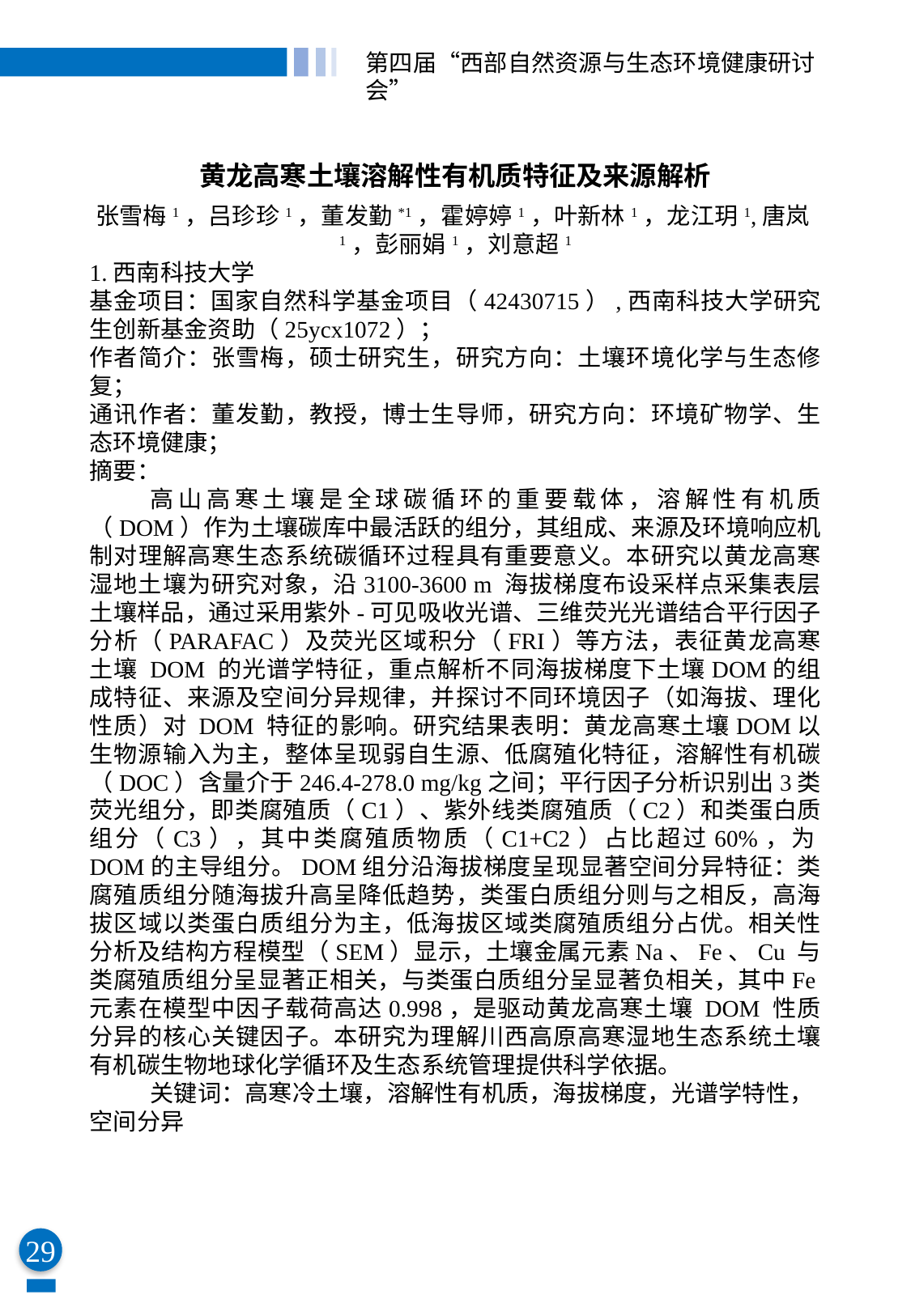

第四届“西部自然资源与生态环境健康研讨会”

29

黄龙高寒土壤溶解性有机质特征及来源解析
张雪梅1，吕珍珍1，董发勤*1，霍婷婷1，叶新林1，龙江玥1,唐岚1，彭丽娟1，刘意超1
1.西南科技大学
基金项目：国家自然科学基金项目（42430715）,西南科技大学研究生创新基金资助（25ycx1072）；
作者简介：张雪梅，硕士研究生，研究方向：土壤环境化学与生态修复；
通讯作者：董发勤，教授，博士生导师，研究方向：环境矿物学、生态环境健康；
摘要：
高山高寒土壤是全球碳循环的重要载体，溶解性有机质（DOM）作为土壤碳库中最活跃的组分，其组成、来源及环境响应机制对理解高寒生态系统碳循环过程具有重要意义。本研究以黄龙高寒湿地土壤为研究对象，沿3100-3600 m 海拔梯度布设采样点采集表层土壤样品，通过采用紫外-可见吸收光谱、三维荧光光谱结合平行因子分析（PARAFAC）及荧光区域积分（FRI）等方法，表征黄龙高寒土壤 DOM 的光谱学特征，重点解析不同海拔梯度下土壤DOM的组成特征、来源及空间分异规律，并探讨不同环境因子（如海拔、理化性质）对 DOM 特征的影响。研究结果表明：黄龙高寒土壤DOM以生物源输入为主，整体呈现弱自生源、低腐殖化特征，溶解性有机碳（DOC）含量介于246.4-278.0 mg/kg之间；平行因子分析识别出3类荧光组分，即类腐殖质（C1）、紫外线类腐殖质（C2）和类蛋白质组分（C3），其中类腐殖质物质（C1+C2）占比超过60%，为DOM的主导组分。DOM组分沿海拔梯度呈现显著空间分异特征：类腐殖质组分随海拔升高呈降低趋势，类蛋白质组分则与之相反，高海拔区域以类蛋白质组分为主，低海拔区域类腐殖质组分占优。相关性分析及结构方程模型（SEM）显示，土壤金属元素Na、Fe、Cu 与类腐殖质组分呈显著正相关，与类蛋白质组分呈显著负相关，其中Fe元素在模型中因子载荷高达0.998，是驱动黄龙高寒土壤 DOM 性质分异的核心关键因子。本研究为理解川西高原高寒湿地生态系统土壤有机碳生物地球化学循环及生态系统管理提供科学依据。
关键词：高寒冷土壤，溶解性有机质，海拔梯度，光谱学特性，空间分异